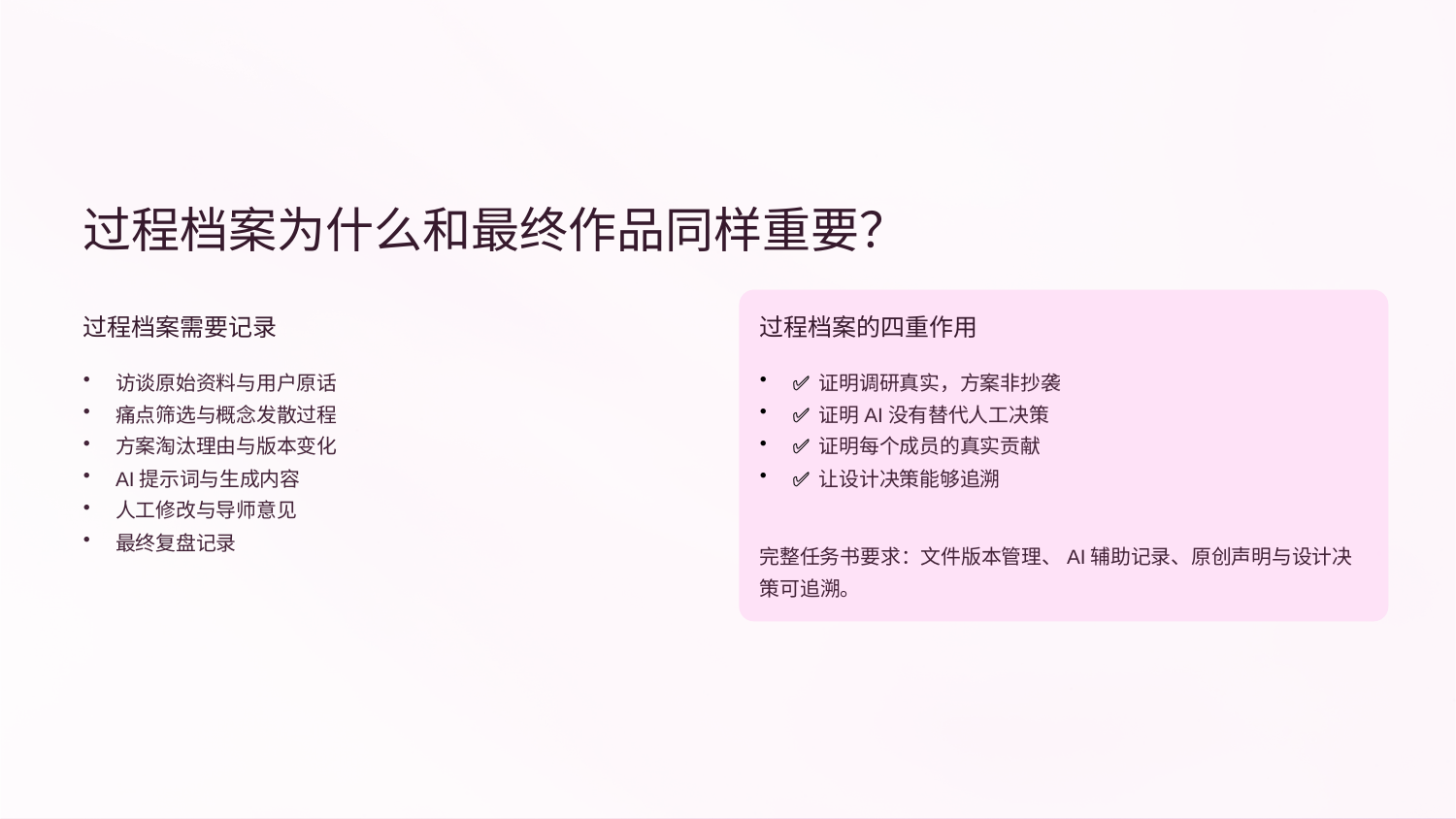

过程档案为什么和最终作品同样重要？

过程档案需要记录
过程档案的四重作用
访谈原始资料与用户原话
痛点筛选与概念发散过程
方案淘汰理由与版本变化
AI提示词与生成内容
人工修改与导师意见
最终复盘记录
✅ 证明调研真实，方案非抄袭
✅ 证明AI没有替代人工决策
✅ 证明每个成员的真实贡献
✅ 让设计决策能够追溯
完整任务书要求：文件版本管理、AI辅助记录、原创声明与设计决策可追溯。